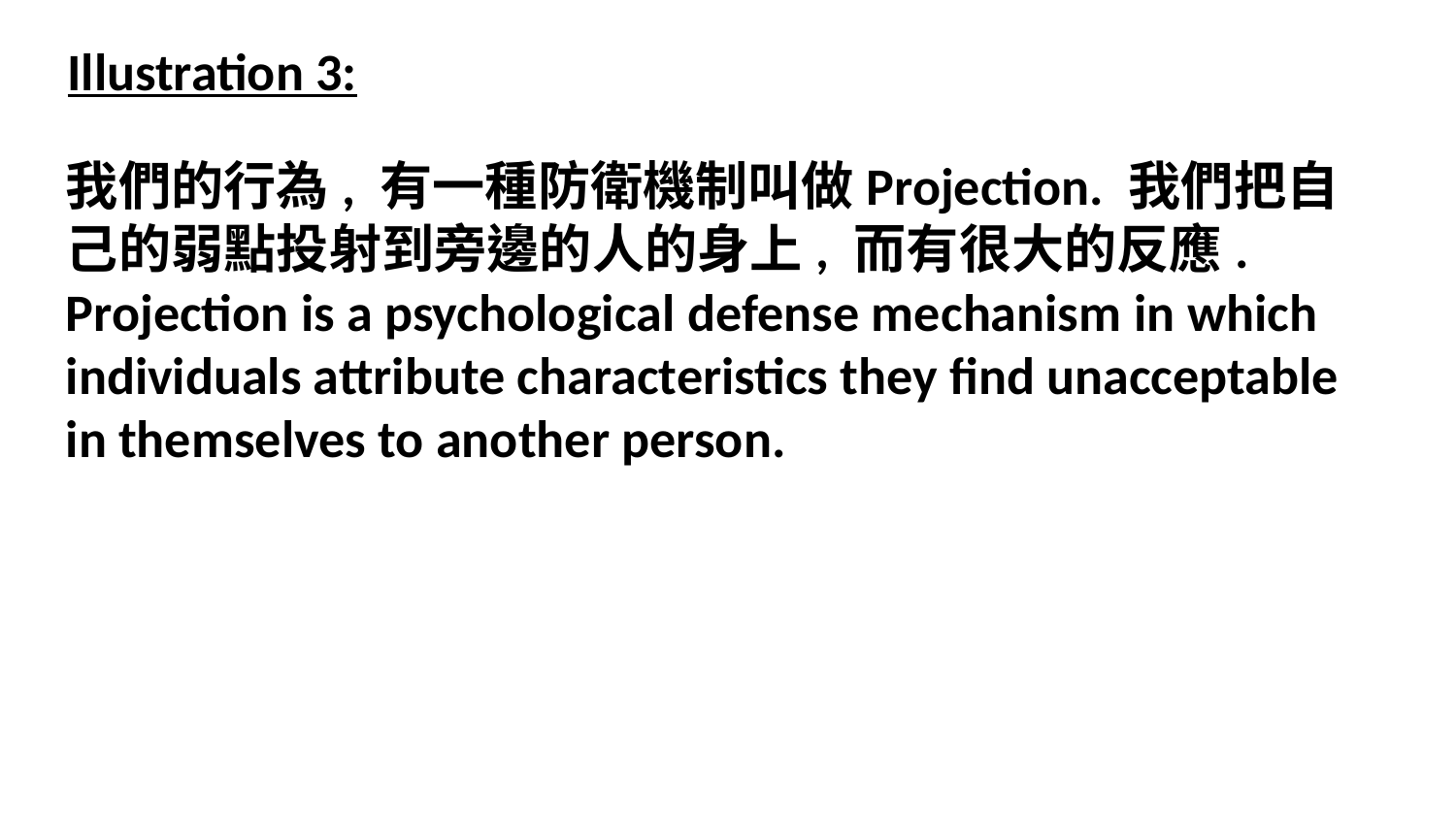

Illustration 3:
我們的行為, 有一種防衛機制叫做Projection. 我們把自己的弱點投射到旁邊的人的身上, 而有很大的反應.
Projection is a psychological defense mechanism in which individuals attribute characteristics they find unacceptable in themselves to another person.